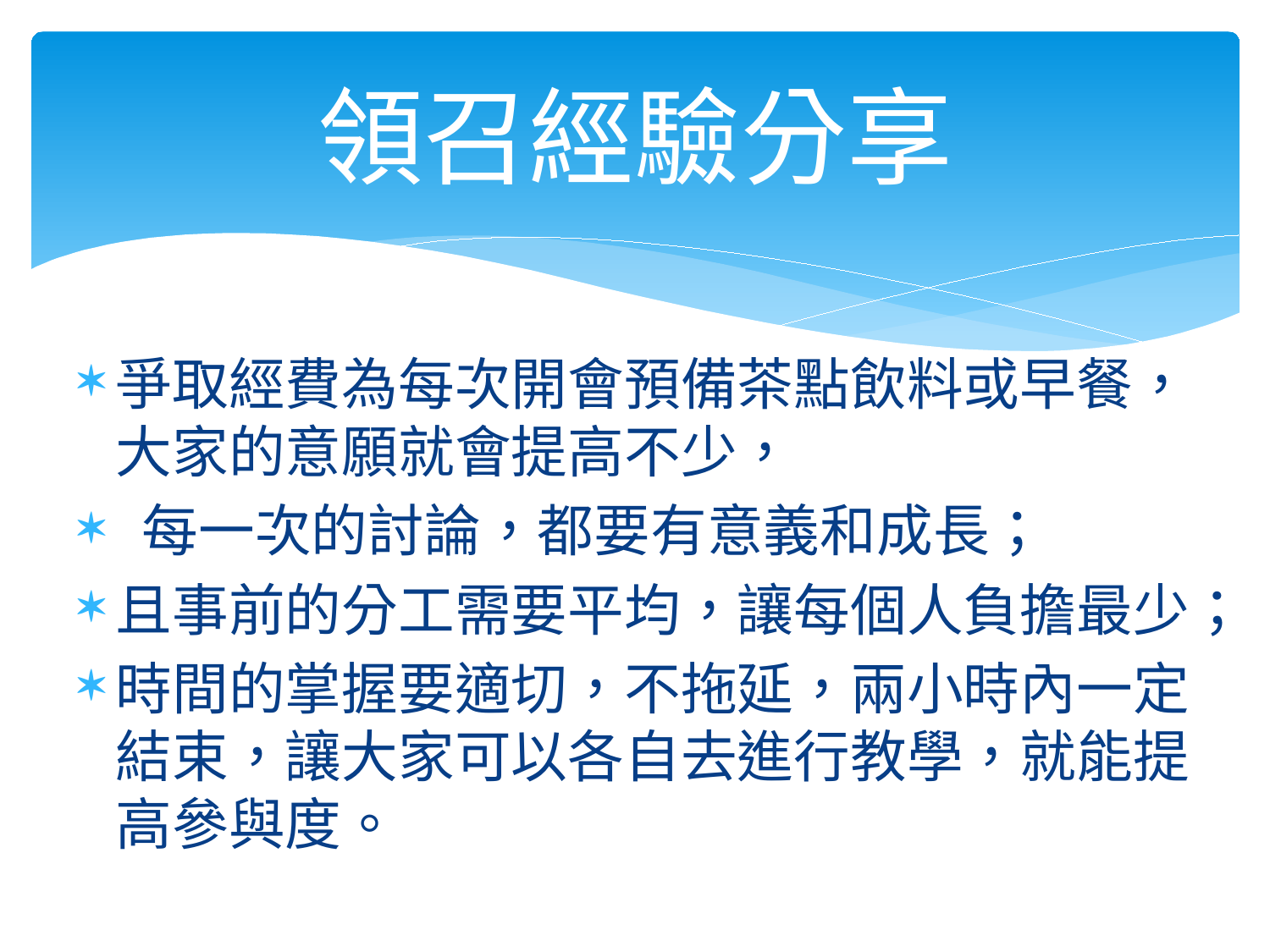

# 領召經驗分享
爭取經費為每次開會預備茶點飲料或早餐，大家的意願就會提高不少，
 每一次的討論，都要有意義和成長；
且事前的分工需要平均，讓每個人負擔最少；
時間的掌握要適切，不拖延，兩小時內一定結束，讓大家可以各自去進行教學，就能提高參與度。